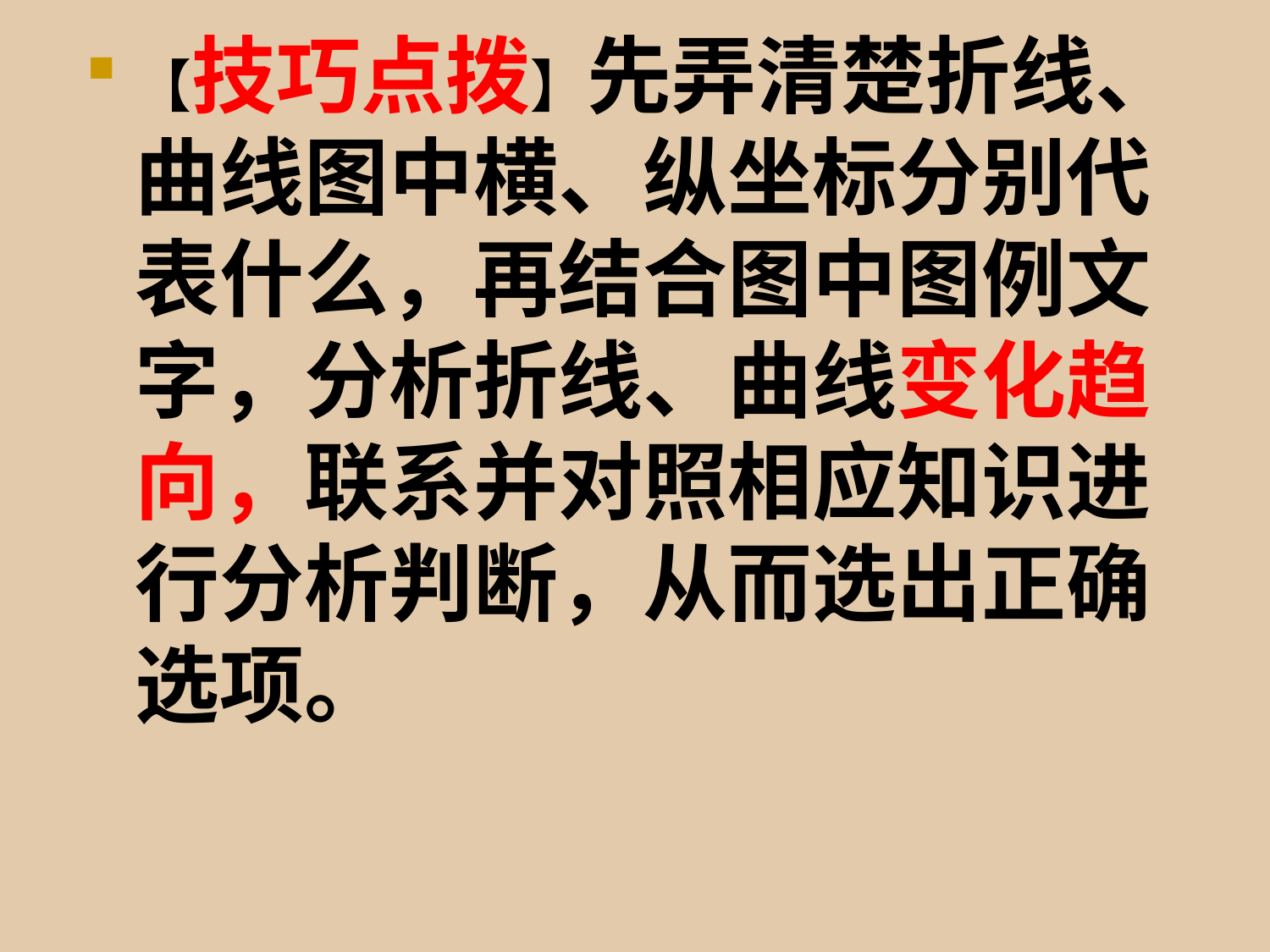

【技巧点拨】先弄清楚折线、 曲线图中横、纵坐标分别代表什么，再结合图中图例文字，分析折线、曲线变化趋向，联系并对照相应知识进行分析判断，从而选出正确选项。
#